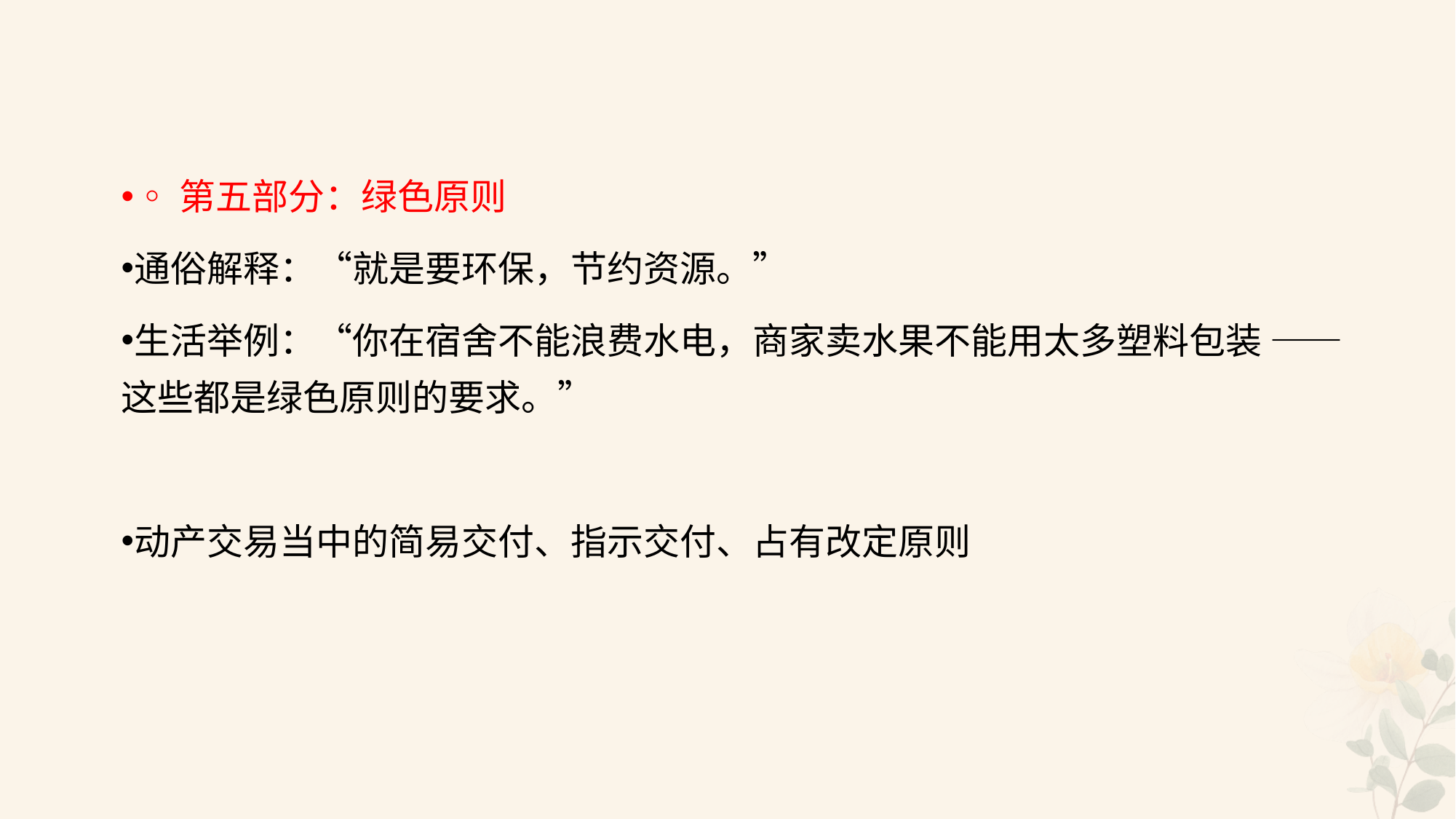

#
◦第五部分：绿色原则
通俗解释：“就是要环保，节约资源。”
生活举例：“你在宿舍不能浪费水电，商家卖水果不能用太多塑料包装 —— 这些都是绿色原则的要求。”

动产交易当中的简易交付、指示交付、占有改定原则